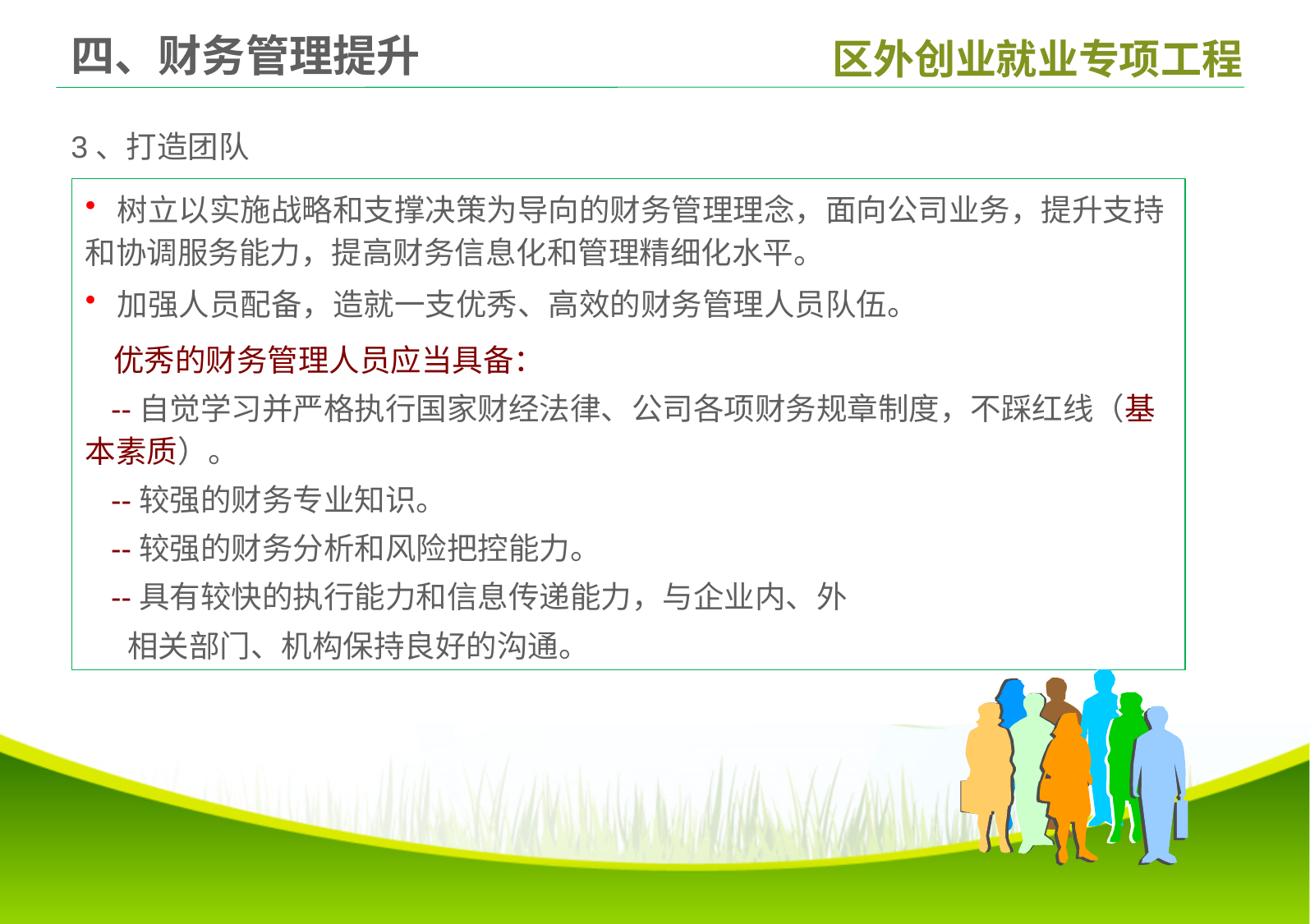

四、财务管理提升
3、打造团队
  树立以实施战略和支撑决策为导向的财务管理理念，面向公司业务，提升支持和协调服务能力，提高财务信息化和管理精细化水平。
  加强人员配备，造就一支优秀、高效的财务管理人员队伍。
   优秀的财务管理人员应当具备：
   --自觉学习并严格执行国家财经法律、公司各项财务规章制度，不踩红线（基本素质）。
   --较强的财务专业知识。
   --较强的财务分析和风险把控能力。
   --具有较快的执行能力和信息传递能力，与企业内、外
     相关部门、机构保持良好的沟通。